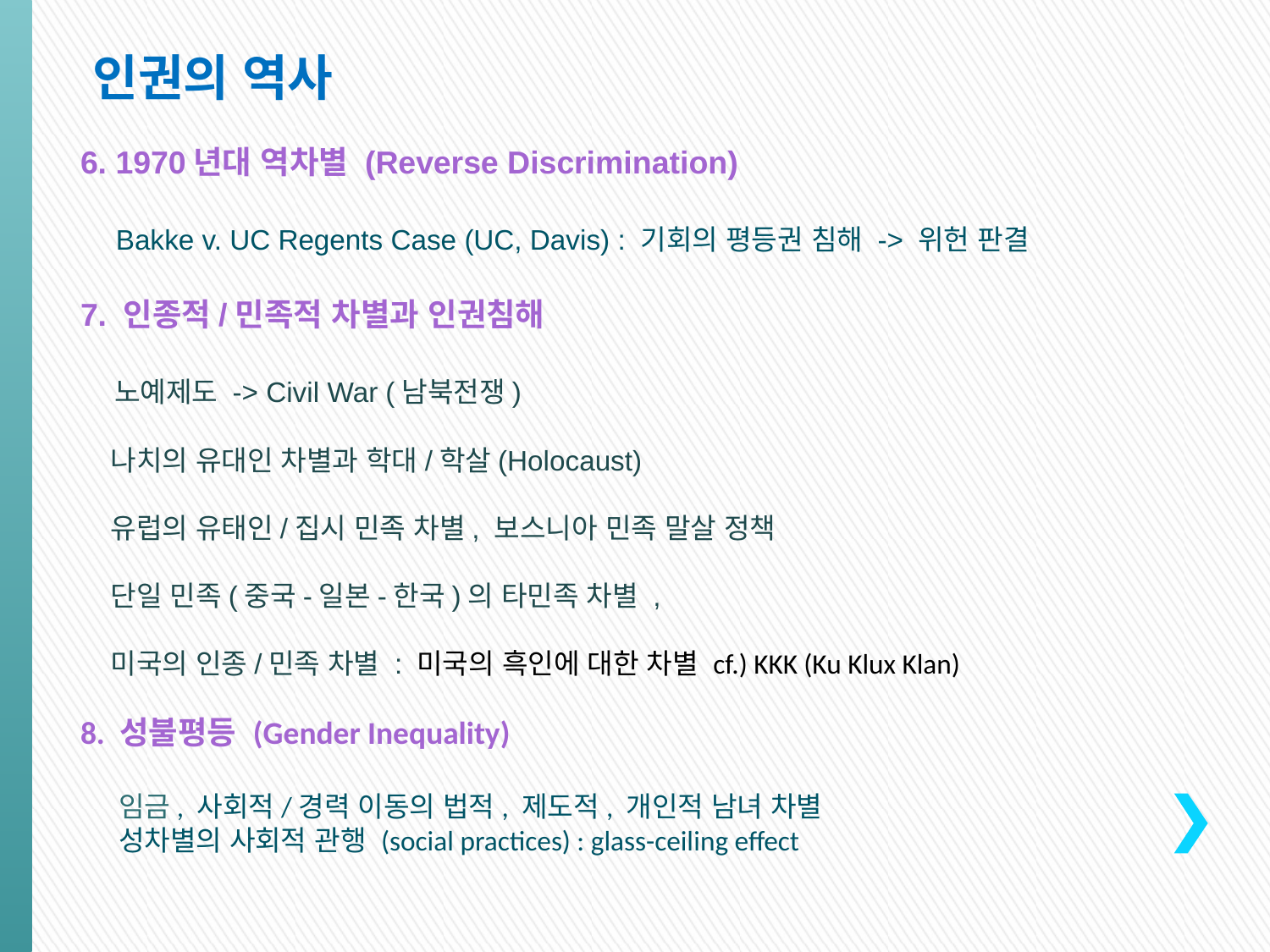

인권의 역사
6. 1970년대 역차별 (Reverse Discrimination)

    Bakke v. UC Regents Case (UC, Davis) : 기회의 평등권 침해 -> 위헌 판결

7. 인종적/민족적 차별과 인권침해

   노예제도 -> Civil War (남북전쟁)

   나치의 유대인 차별과 학대/학살(Holocaust)

   유럽의 유태인/집시 민족 차별, 보스니아 민족 말살 정책

   단일 민족(중국-일본-한국)의 타민족 차별 ,

   미국의 인종/민족 차별 : 미국의 흑인에 대한 차별 cf.) KKK (Ku Klux Klan)

8. 성불평등 (Gender Inequality)

    임금, 사회적/경력 이동의 법적, 제도적, 개인적 남녀 차별
    성차별의 사회적 관행 (social practices) : glass-ceiling effect